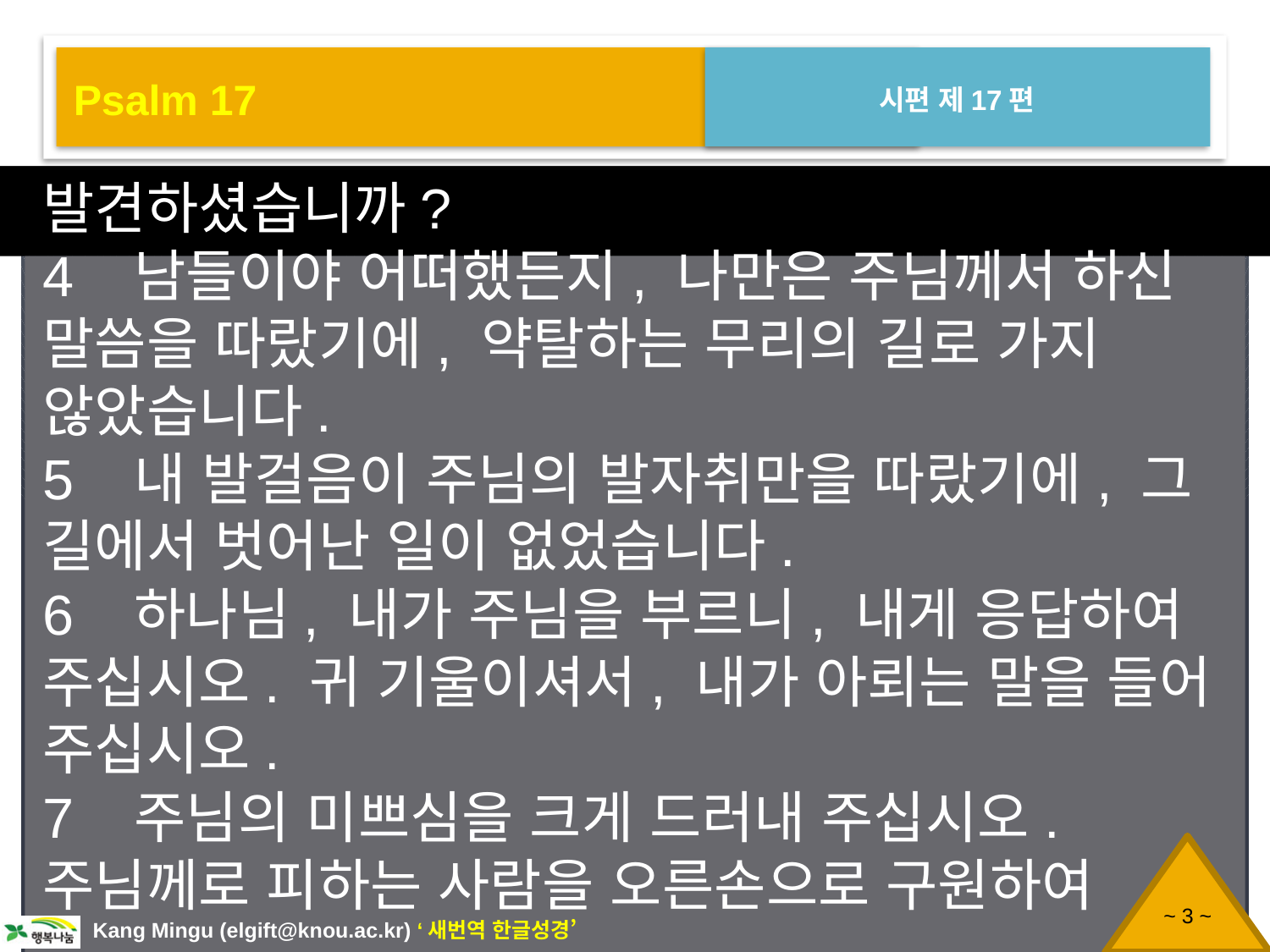

Psalm 17
시편 제17편
발견하셨습니까?
4   남들이야 어떠했든지, 나만은 주님께서 하신 말씀을 따랐기에, 약탈하는 무리의 길로 가지 않았습니다.
5   내 발걸음이 주님의 발자취만을 따랐기에, 그 길에서 벗어난 일이 없었습니다.
6   하나님, 내가 주님을 부르니, 내게 응답하여 주십시오. 귀 기울이셔서, 내가 아뢰는 말을 들어 주십시오.
7   주님의 미쁘심을 크게 드러내 주십시오. 주님께로 피하는 사람을 오른손으로 구원하여